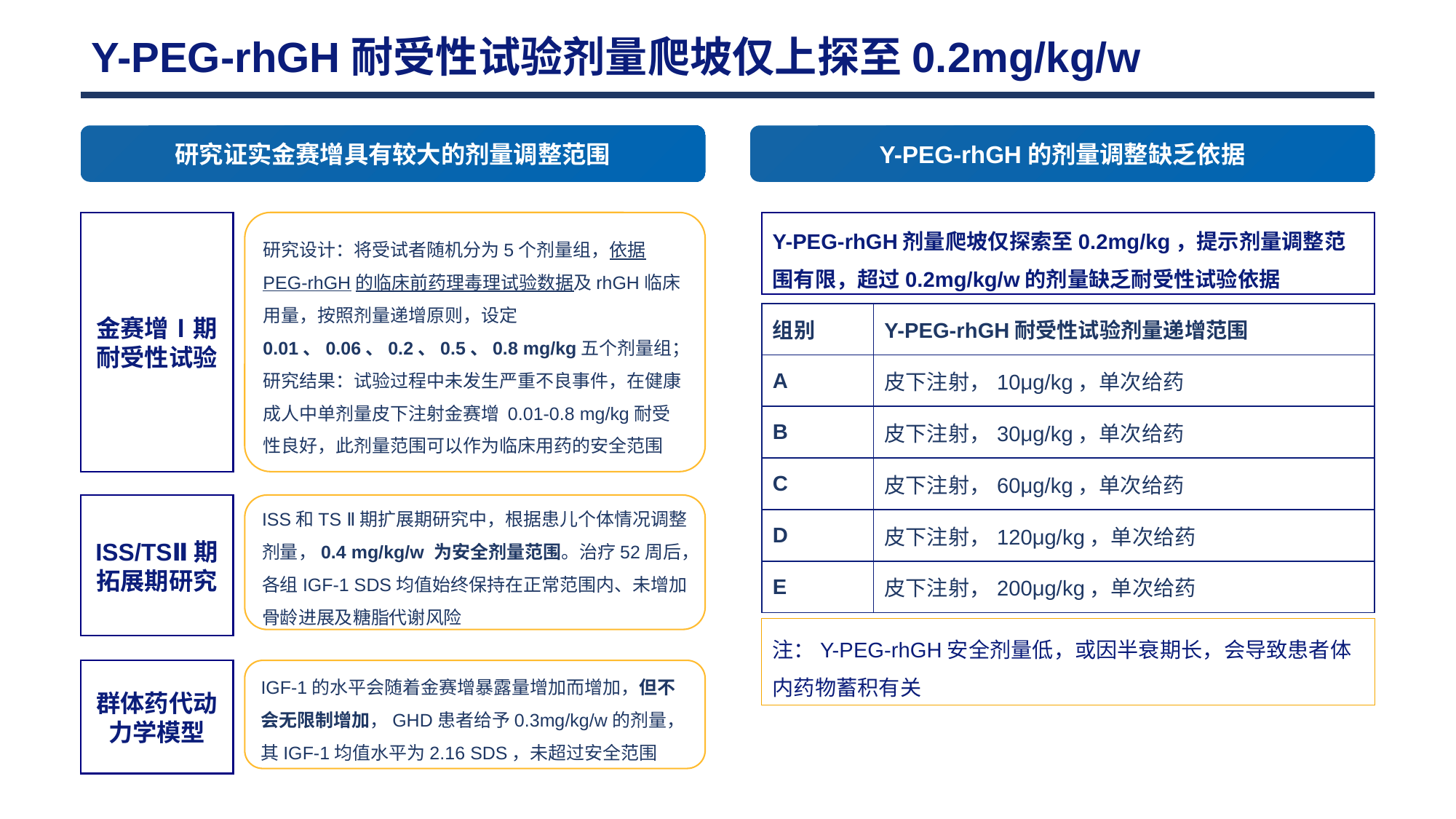

Y-PEG-rhGH耐受性试验剂量爬坡仅上探至0.2mg/kg/w
研究证实金赛增具有较大的剂量调整范围
Y-PEG-rhGH的剂量调整缺乏依据
金赛增Ⅰ期
耐受性试验
研究设计：将受试者随机分为5个剂量组，依据PEG-rhGH的临床前药理毒理试验数据及rhGH临床用量，按照剂量递增原则，设定0.01、0.06、0.2、0.5、0.8 mg/kg五个剂量组；
研究结果：试验过程中未发生严重不良事件，在健康成人中单剂量皮下注射金赛增 0.01-0.8 mg/kg耐受性良好，此剂量范围可以作为临床用药的安全范围
Y-PEG-rhGH剂量爬坡仅探索至0.2mg/kg，提示剂量调整范围有限，超过0.2mg/kg/w的剂量缺乏耐受性试验依据
| 组别 | Y-PEG-rhGH耐受性试验剂量递增范围 |
| --- | --- |
| A | 皮下注射，10μg/kg，单次给药 |
| B | 皮下注射，30μg/kg，单次给药 |
| C | 皮下注射，60μg/kg，单次给药 |
| D | 皮下注射，120μg/kg，单次给药 |
| E | 皮下注射，200μg/kg，单次给药 |
ISS/TSⅡ期
拓展期研究
ISS和TS Ⅱ期扩展期研究中，根据患儿个体情况调整剂量，0.4 mg/kg/w 为安全剂量范围。治疗52周后，各组IGF-1 SDS均值始终保持在正常范围内、未增加骨龄进展及糖脂代谢风险
注：Y-PEG-rhGH安全剂量低，或因半衰期长，会导致患者体内药物蓄积有关
群体药代动力学模型
IGF-1的水平会随着金赛增暴露量增加而增加，但不会无限制增加，GHD患者给予0.3mg/kg/w的剂量，其IGF-1均值水平为2.16 SDS，未超过安全范围